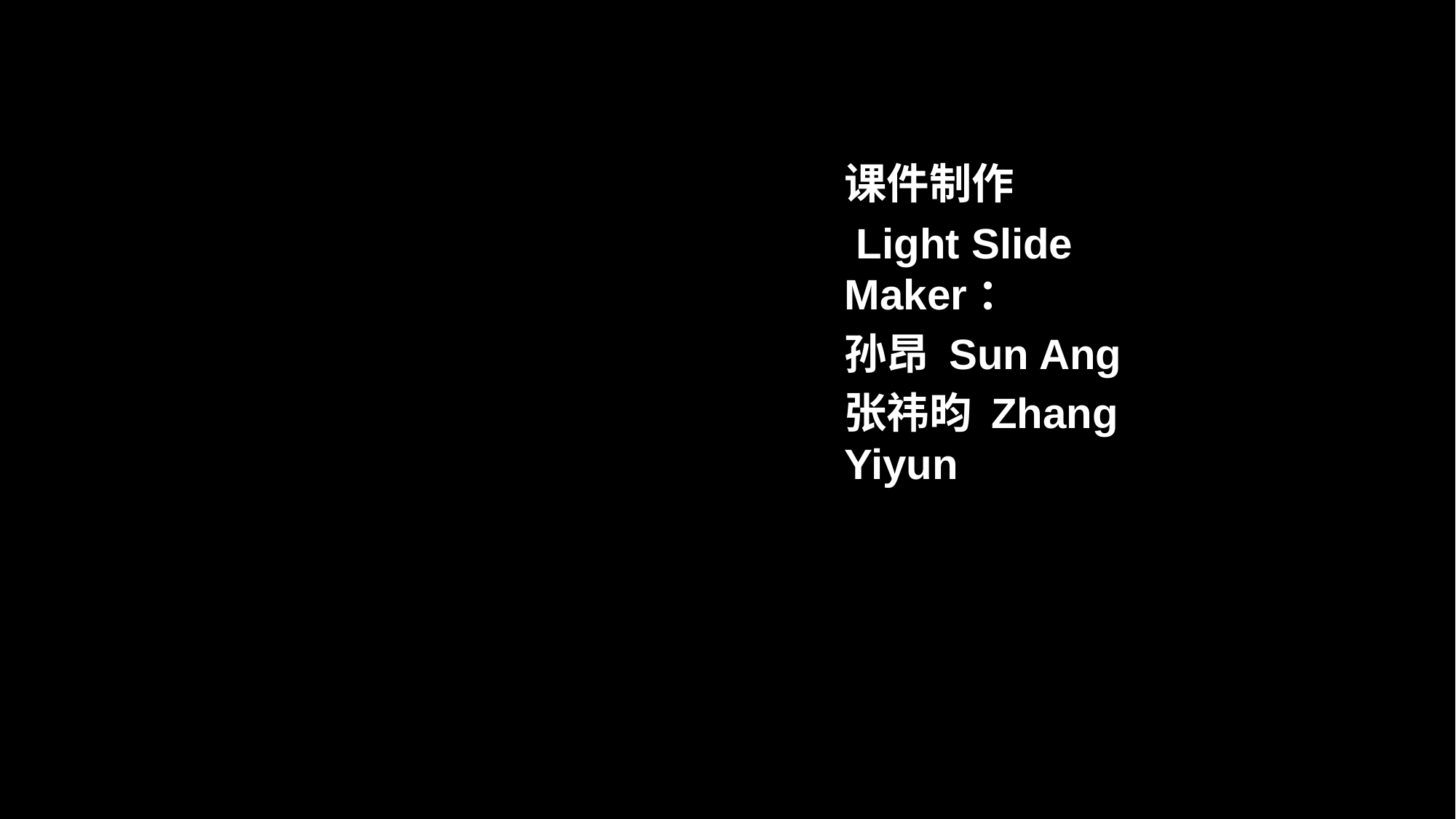

课件制作
 Light Slide Maker：
孙昂 Sun Ang
张祎昀 Zhang Yiyun